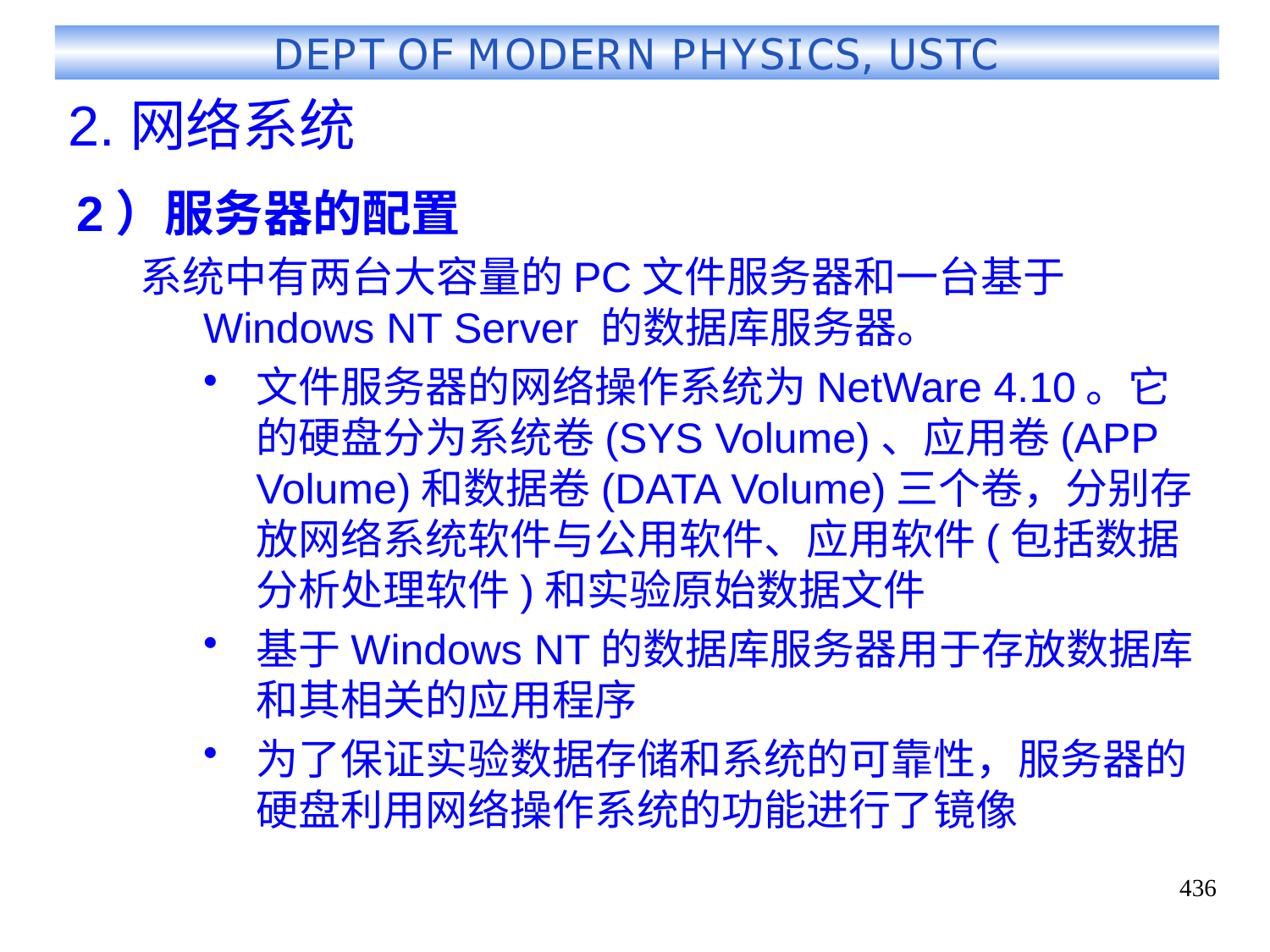

# 网络系统
2）服务器的配置
系统中有两台大容量的PC文件服务器和一台基于Windows NT Server 的数据库服务器。
文件服务器的网络操作系统为NetWare 4.10。它的硬盘分为系统卷(SYS Volume)、应用卷(APP Volume)和数据卷(DATA Volume)三个卷，分别存放网络系统软件与公用软件、应用软件(包括数据分析处理软件)和实验原始数据文件
基于Windows NT的数据库服务器用于存放数据库和其相关的应用程序
为了保证实验数据存储和系统的可靠性，服务器的硬盘利用网络操作系统的功能进行了镜像
436